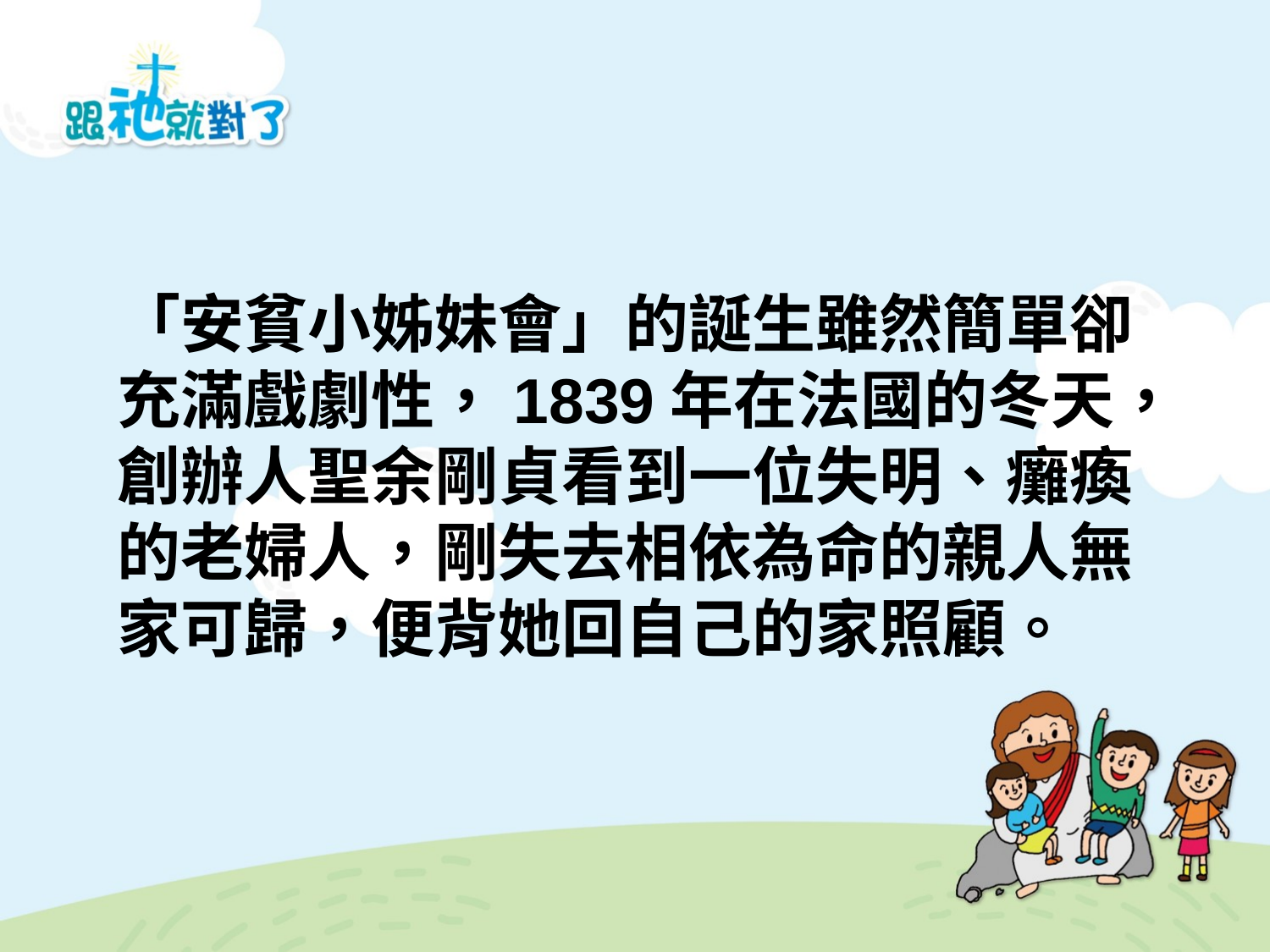

「安貧小姊妹會」的誕生雖然簡單卻充滿戲劇性，1839年在法國的冬天，創辦人聖余剛貞看到一位失明、癱瘓的老婦人，剛失去相依為命的親人無家可歸，便背她回自己的家照顧。